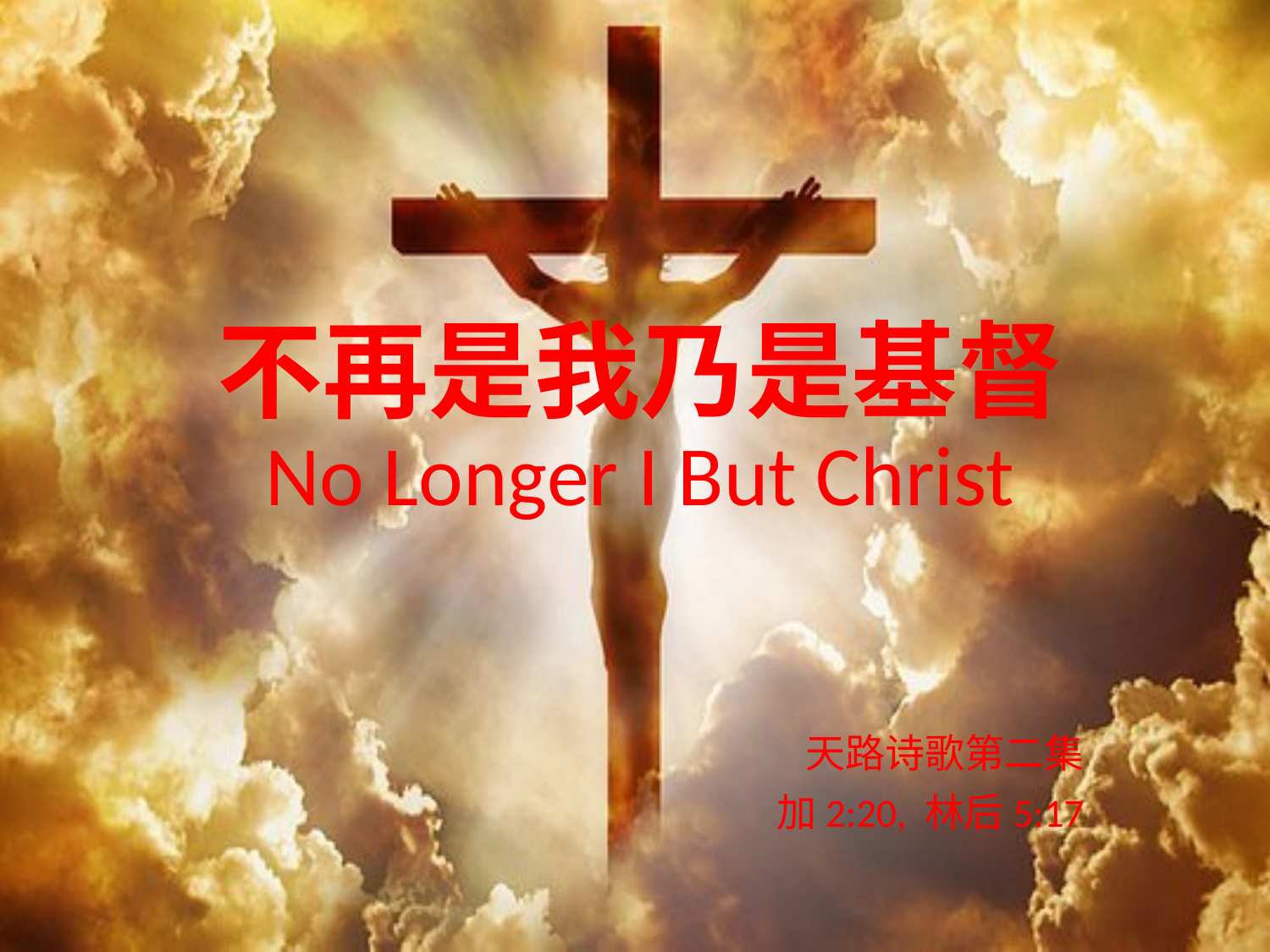

# 不再是我乃是基督 No Longer I But Christ
天路诗歌第二集
加2:20, 林后5:17